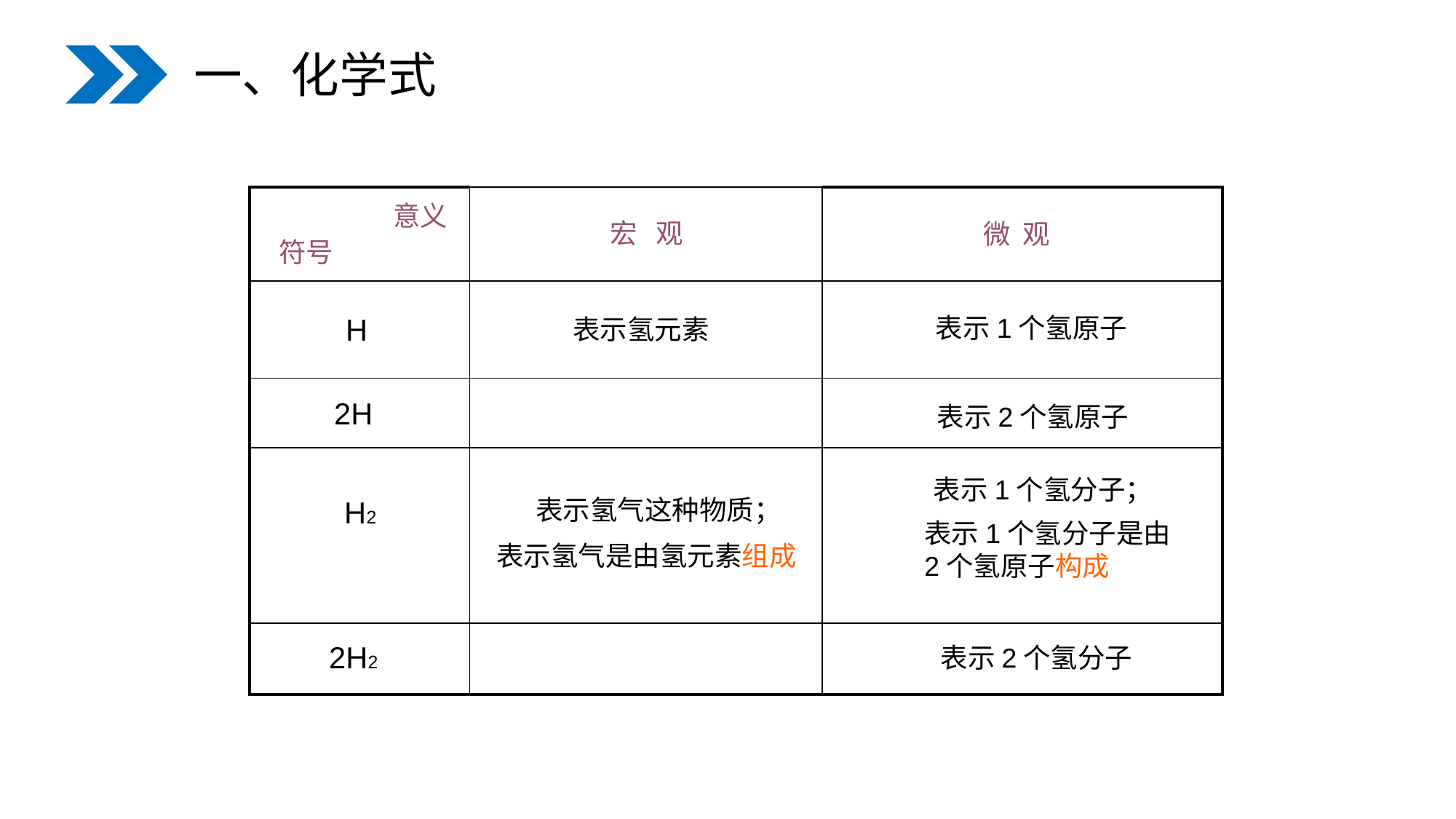

一、化学式
|  |  |  |
| --- | --- | --- |
|  |  |  |
|  |  |  |
|  |  |  |
|  |  |  |
意义
宏   观
微  观
符号
H
表示1个氢原子
表示氢元素
2H
表示2个氢原子
表示1个氢分子；
表示氢气这种物质；
H2
表示1个氢分子是由
2个氢原子构成
表示氢气是由氢元素组成
2H2
表示2个氢分子